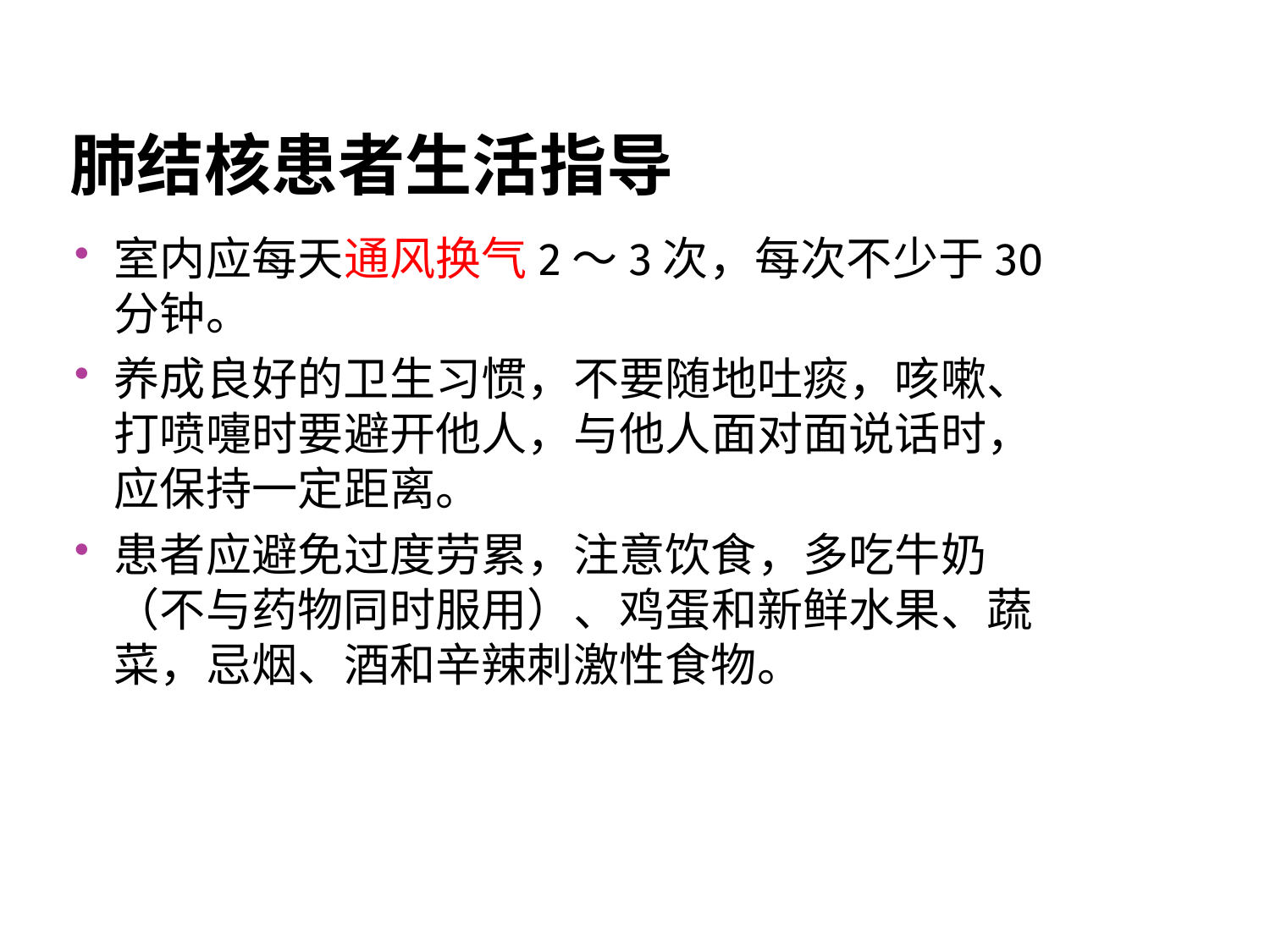

# 肺结核患者生活指导
室内应每天通风换气2～3次，每次不少于30分钟。
养成良好的卫生习惯，不要随地吐痰，咳嗽、打喷嚏时要避开他人，与他人面对面说话时，应保持一定距离。
患者应避免过度劳累，注意饮食，多吃牛奶（不与药物同时服用）、鸡蛋和新鲜水果、蔬菜，忌烟、酒和辛辣刺激性食物。